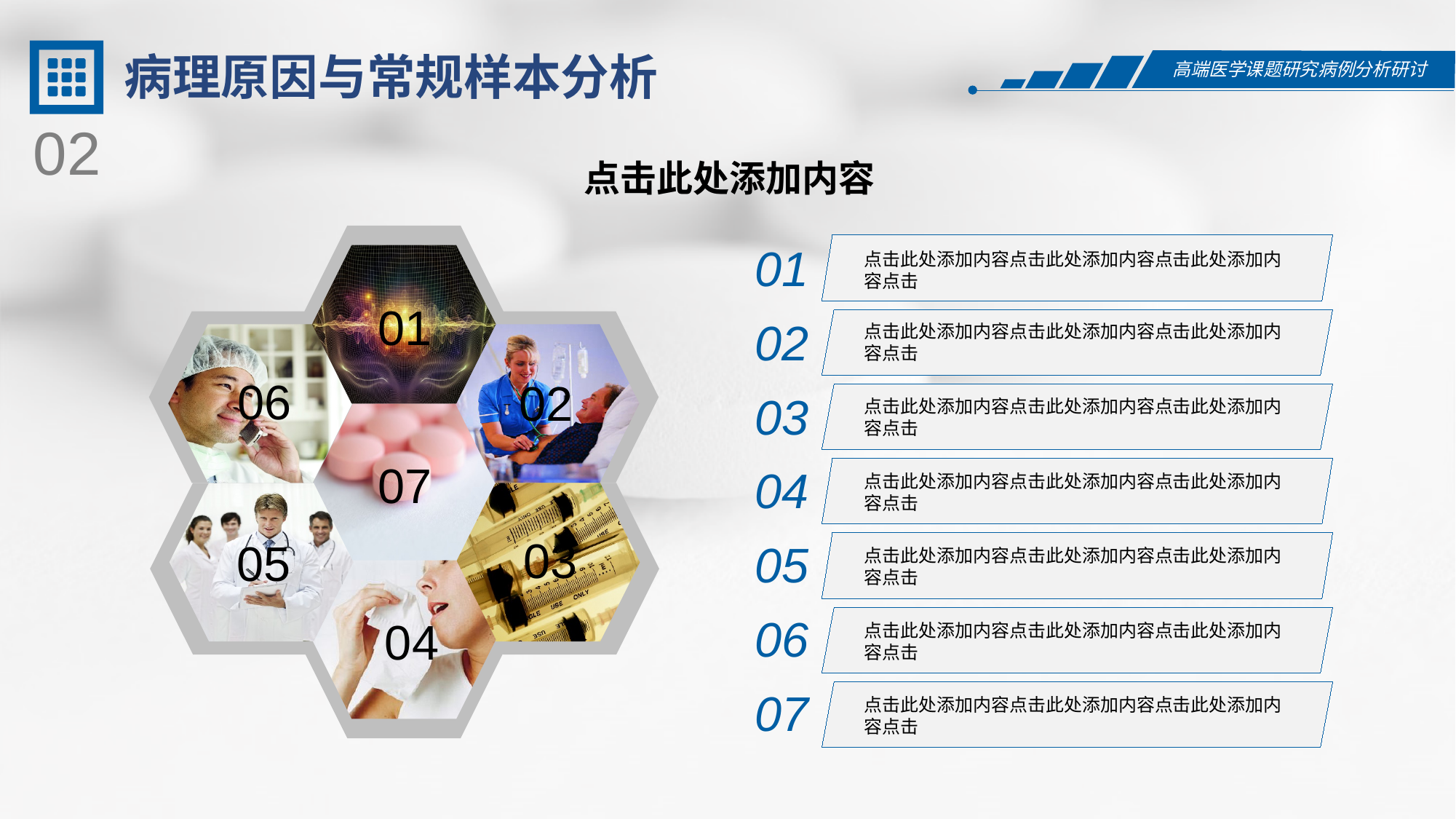

病理原因与常规样本分析
02
点击此处添加内容

01

点击此处添加内容点击此处添加内容点击此处添加内容点击

01
02

点击此处添加内容点击此处添加内容点击此处添加内容点击
06
02
03

点击此处添加内容点击此处添加内容点击此处添加内容点击
07
04

点击此处添加内容点击此处添加内容点击此处添加内容点击
03
05
05

点击此处添加内容点击此处添加内容点击此处添加内容点击
06
04

点击此处添加内容点击此处添加内容点击此处添加内容点击
07

点击此处添加内容点击此处添加内容点击此处添加内容点击
.